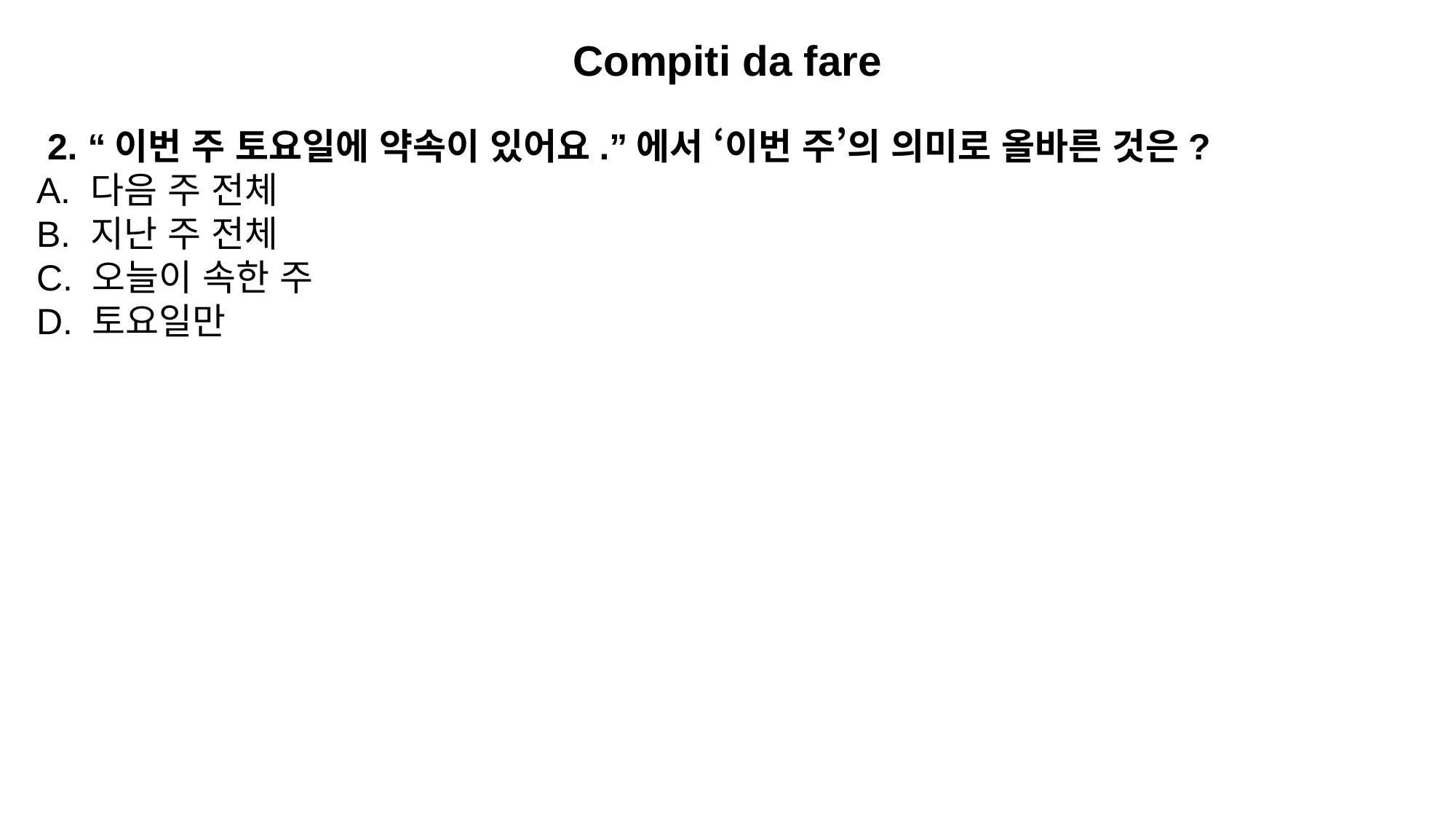

Compiti da fare
 2. “이번 주 토요일에 약속이 있어요.”에서 ‘이번 주’의 의미로 올바른 것은?
A. 다음 주 전체
B. 지난 주 전체
C. 오늘이 속한 주
D. 토요일만